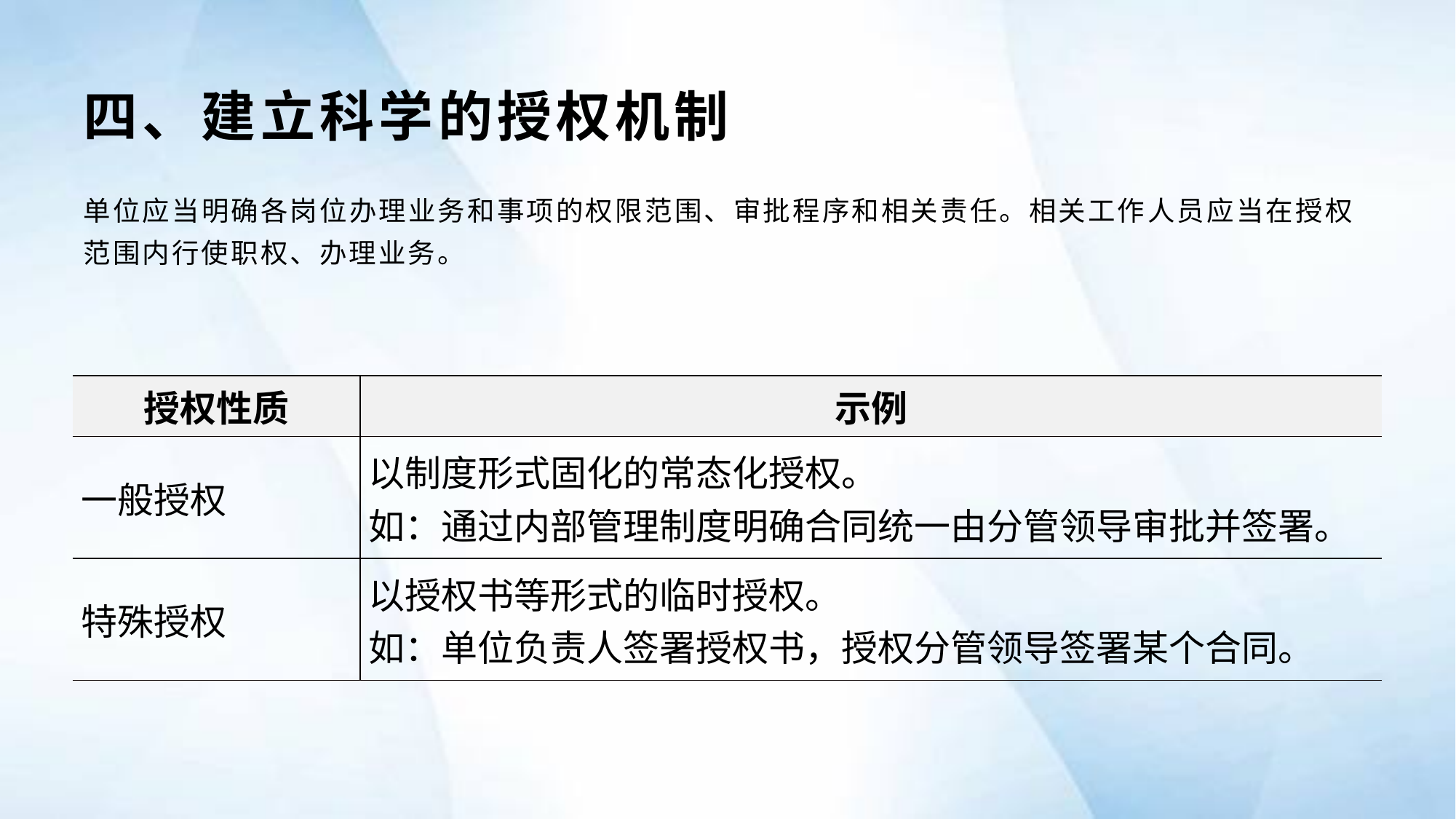

# 四、建立科学的授权机制
单位应当明确各岗位办理业务和事项的权限范围、审批程序和相关责任。相关工作人员应当在授权范围内行使职权、办理业务。
| 授权性质 | 示例 |
| --- | --- |
| 一般授权 | 以制度形式固化的常态化授权。 如：通过内部管理制度明确合同统一由分管领导审批并签署。 |
| 特殊授权 | 以授权书等形式的临时授权。 如：单位负责人签署授权书，授权分管领导签署某个合同。 |
46